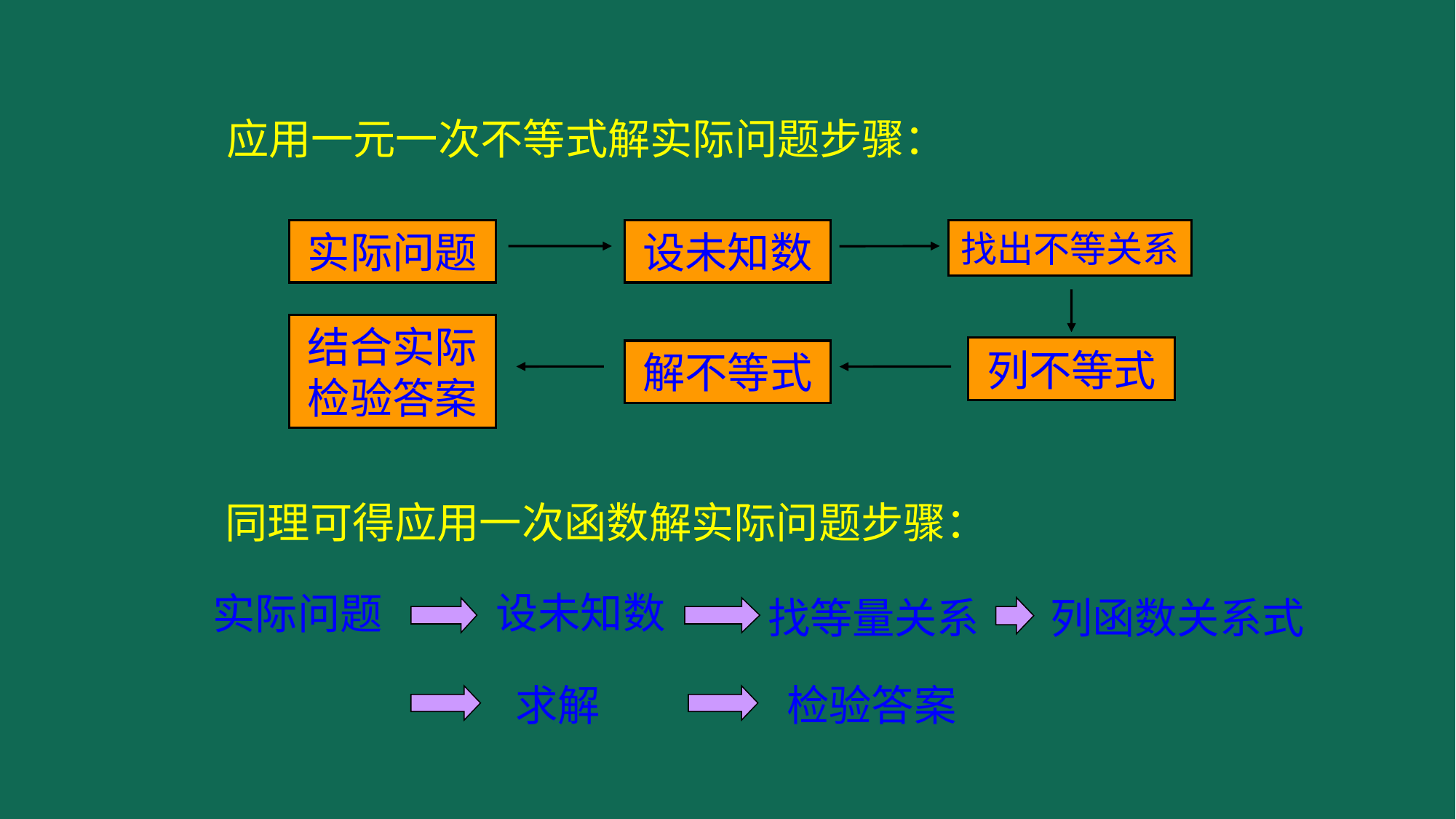

应用一元一次不等式解实际问题步骤：
实际问题
设未知数

找出不等关系

列不等式
结合实际检验答案

解不等式

同理可得应用一次函数解实际问题步骤：
实际问题
设未知数

找等量关系

列函数关系式

求解

检验答案